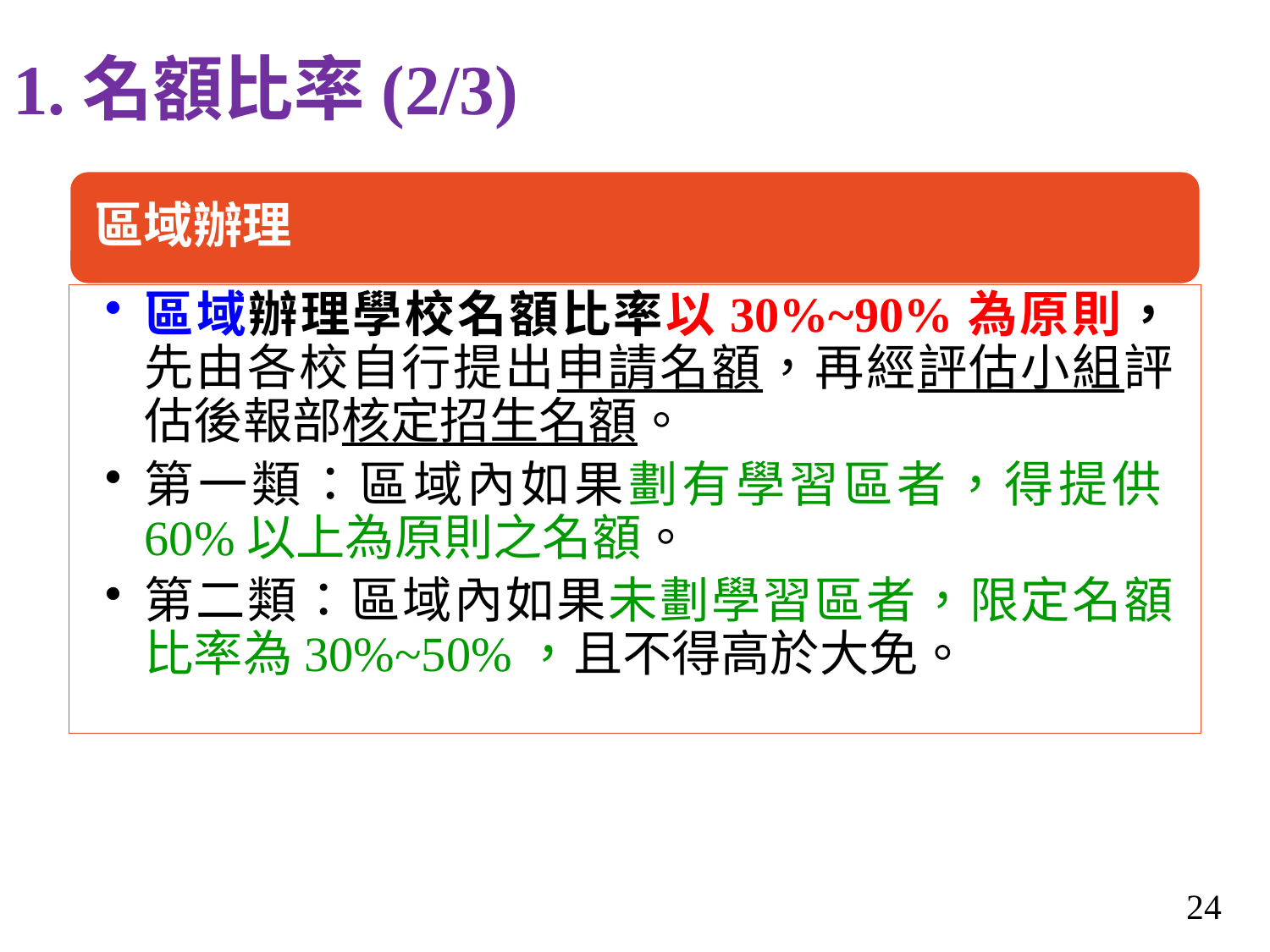

# 1.名額比率(2/3)
區域辦理
區域辦理學校名額比率以30%~90%為原則，先由各校自行提出申請名額，再經評估小組評估後報部核定招生名額。
第一類：區域內如果劃有學習區者，得提供60%以上為原則之名額。
第二類：區域內如果未劃學習區者，限定名額比率為30%~50%，且不得高於大免。
24